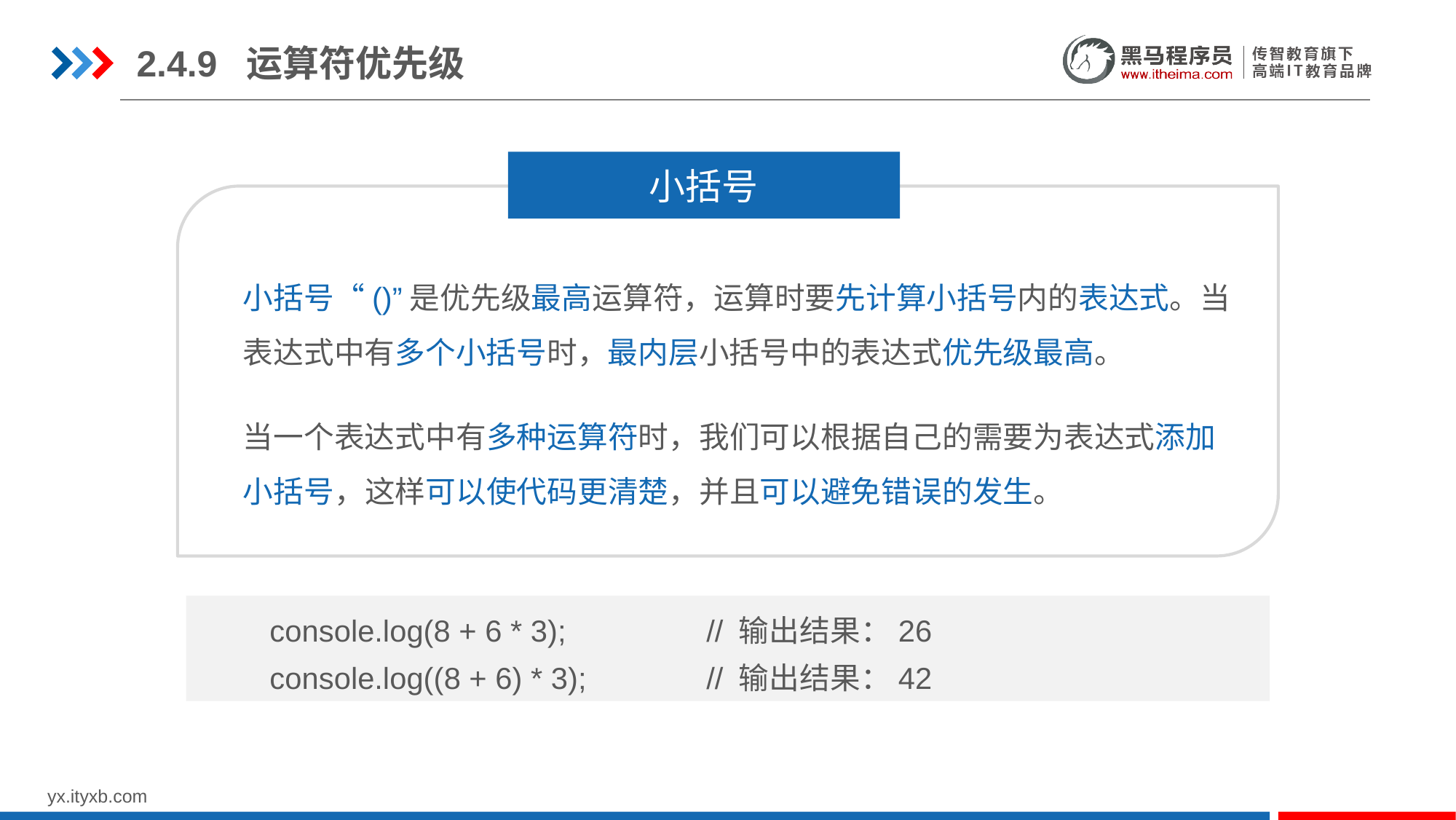

2.4.9  运算符优先级
小括号

小括号“()”是优先级最高运算符，运算时要先计算小括号内的表达式。当表达式中有多个小括号时，最内层小括号中的表达式优先级最高。

当一个表达式中有多种运算符时，我们可以根据自己的需要为表达式添加小括号，这样可以使代码更清楚，并且可以避免错误的发生。
console.log(8 + 6 * 3);		// 输出结果：26
console.log((8 + 6) * 3);		// 输出结果：42